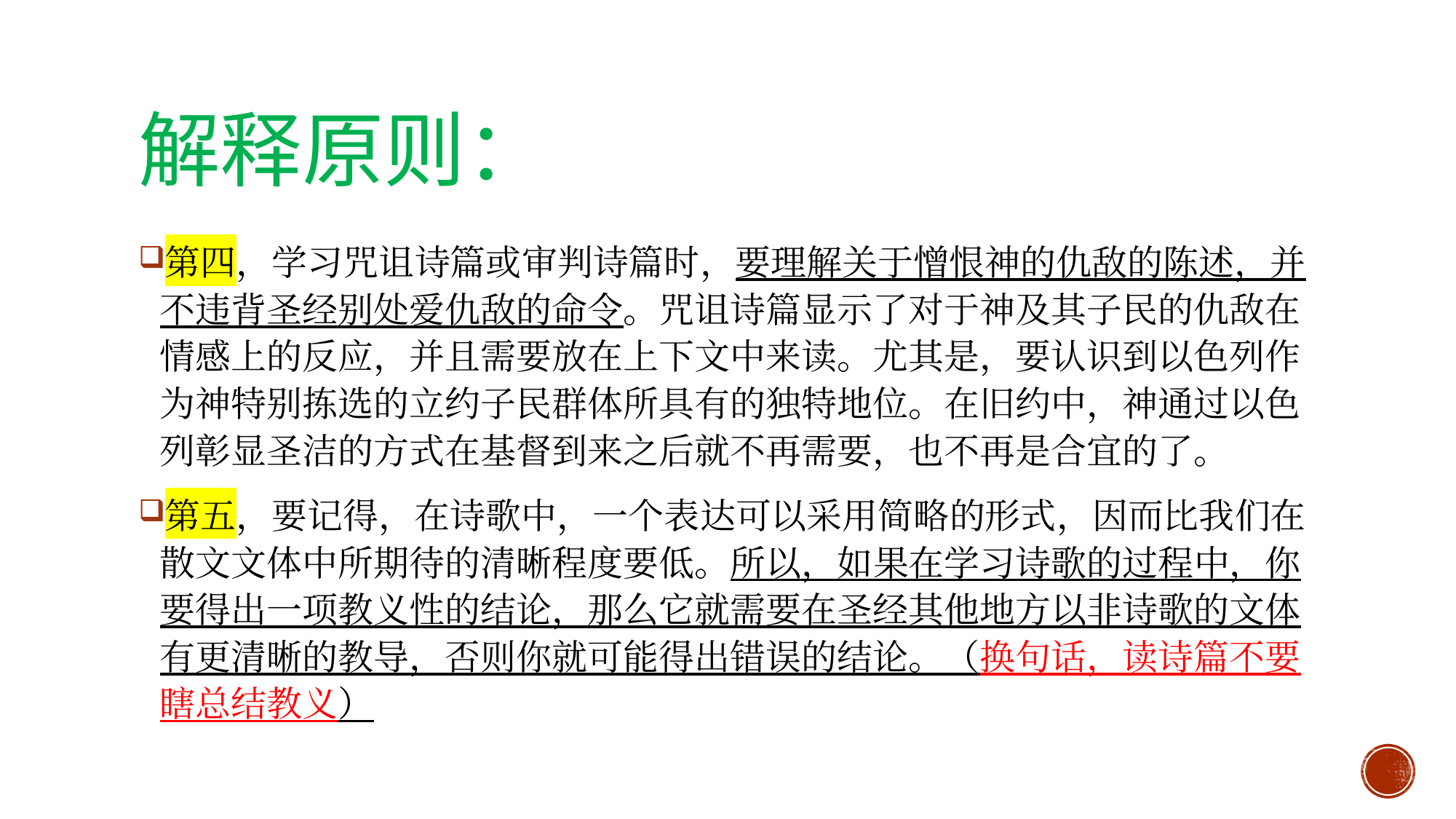

# 解释原则：
第四，学习咒诅诗篇或审判诗篇时，要理解关于憎恨神的仇敌的陈述，并不违背圣经别处爱仇敌的命令。咒诅诗篇显示了对于神及其子民的仇敌在情感上的反应，并且需要放在上下文中来读。尤其是，要认识到以色列作为神特别拣选的立约子民群体所具有的独特地位。在旧约中，神通过以色列彰显圣洁的方式在基督到来之后就不再需要，也不再是合宜的了。
第五，要记得，在诗歌中，一个表达可以采用简略的形式，因而比我们在散文文体中所期待的清晰程度要低。所以，如果在学习诗歌的过程中，你要得出一项教义性的结论，那么它就需要在圣经其他地方以非诗歌的文体有更清晰的教导，否则你就可能得出错误的结论。（换句话，读诗篇不要瞎总结教义）